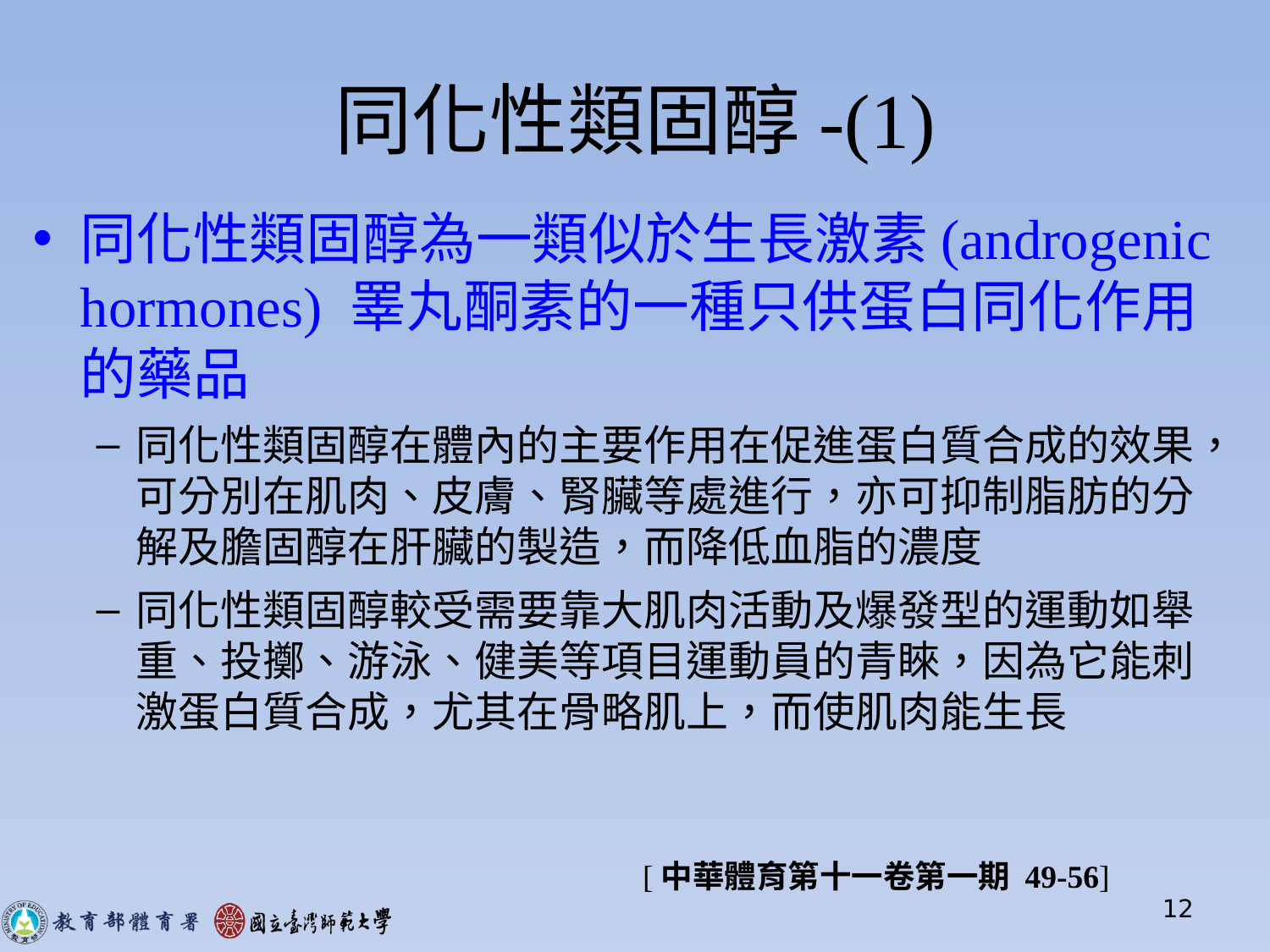

# 同化性類固醇-(1)
同化性類固醇為一類似於生長激素(androgenic hormones) 睪丸酮素的一種只供蛋白同化作用的藥品
同化性類固醇在體內的主要作用在促進蛋白質合成的效果，可分別在肌肉、皮膚、腎臟等處進行，亦可抑制脂肪的分解及膽固醇在肝臟的製造，而降低血脂的濃度
同化性類固醇較受需要靠大肌肉活動及爆發型的運動如舉重、投擲、游泳、健美等項目運動員的青睞，因為它能刺激蛋白質合成，尤其在骨略肌上，而使肌肉能生長

[中華體育第十一卷第一期 49-56]
12